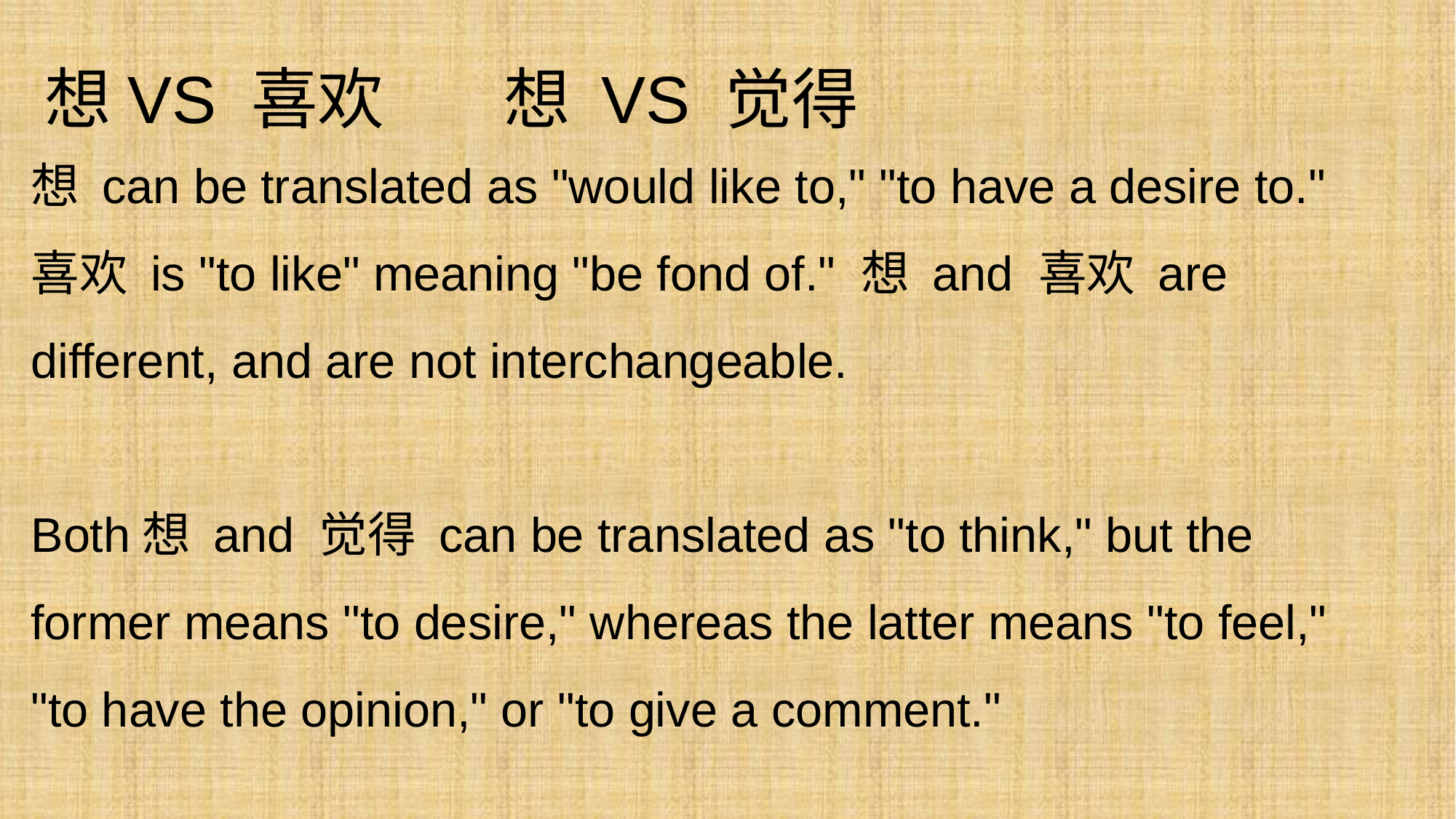

想VS 喜欢        想 VS 觉得
想 can be translated as "would like to," "to have a desire to." 喜欢 is "to like" meaning "be fond of." 想 and 喜欢 are different, and are not interchangeable.

Both想 and 觉得 can be translated as "to think," but the former means "to desire," whereas the latter means "to feel," "to have the opinion," or "to give a comment."